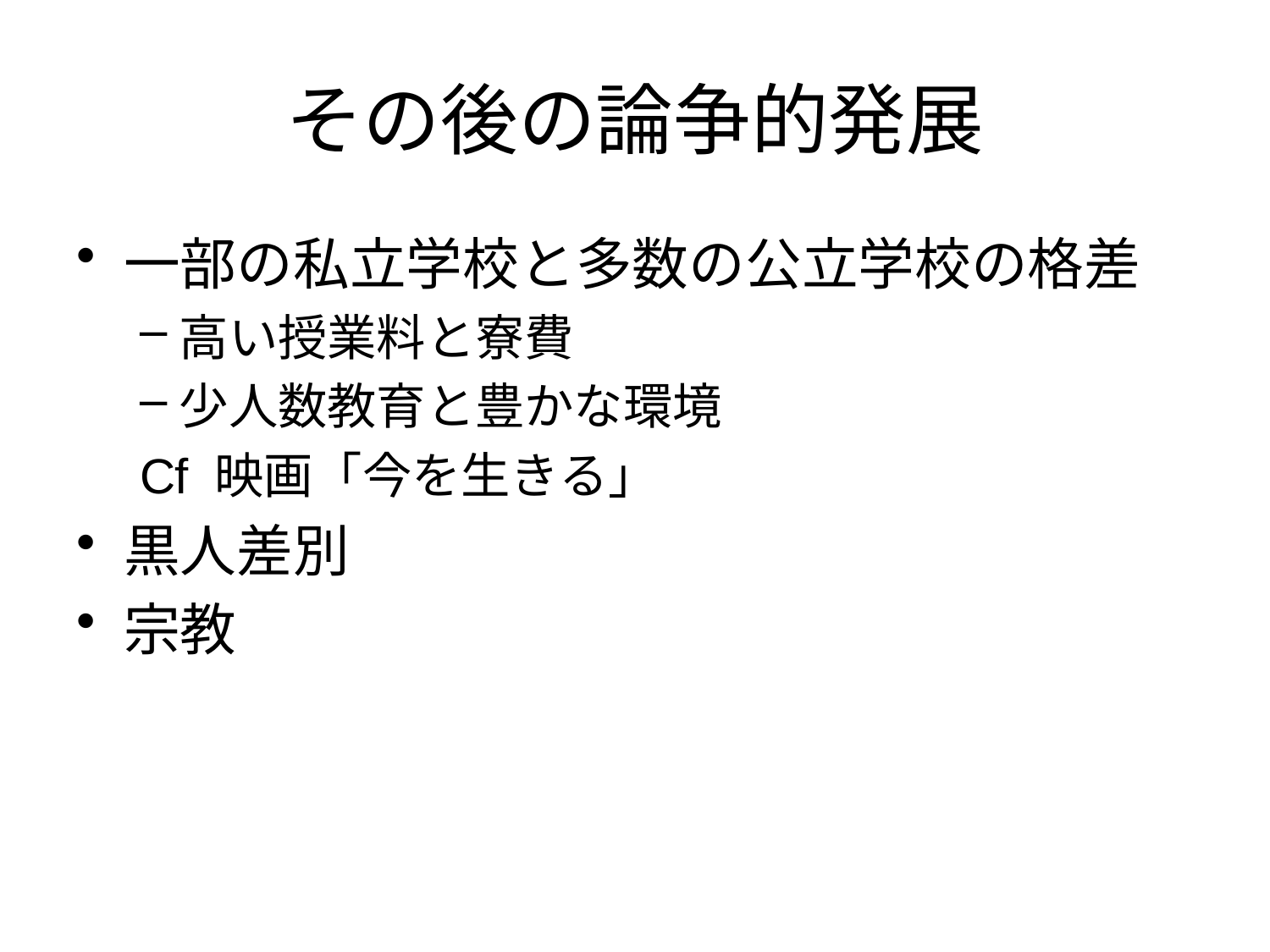

# その後の論争的発展
一部の私立学校と多数の公立学校の格差
高い授業料と寮費
少人数教育と豊かな環境
Cf 映画「今を生きる」
黒人差別
宗教